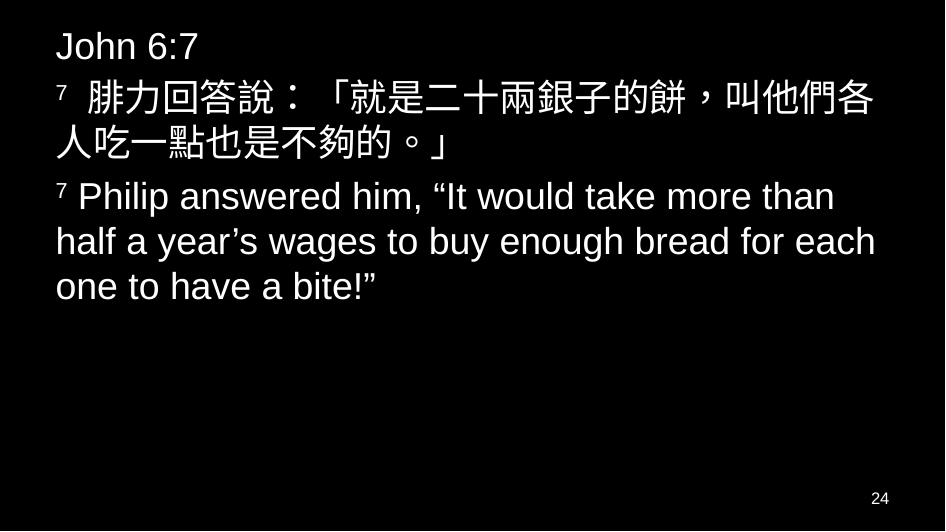

John 6:7
7 腓力回答說：「就是二十兩銀子的餅，叫他們各人吃一點也是不夠的。」
7 Philip answered him, “It would take more than half a year’s wages to buy enough bread for each one to have a bite!”

24